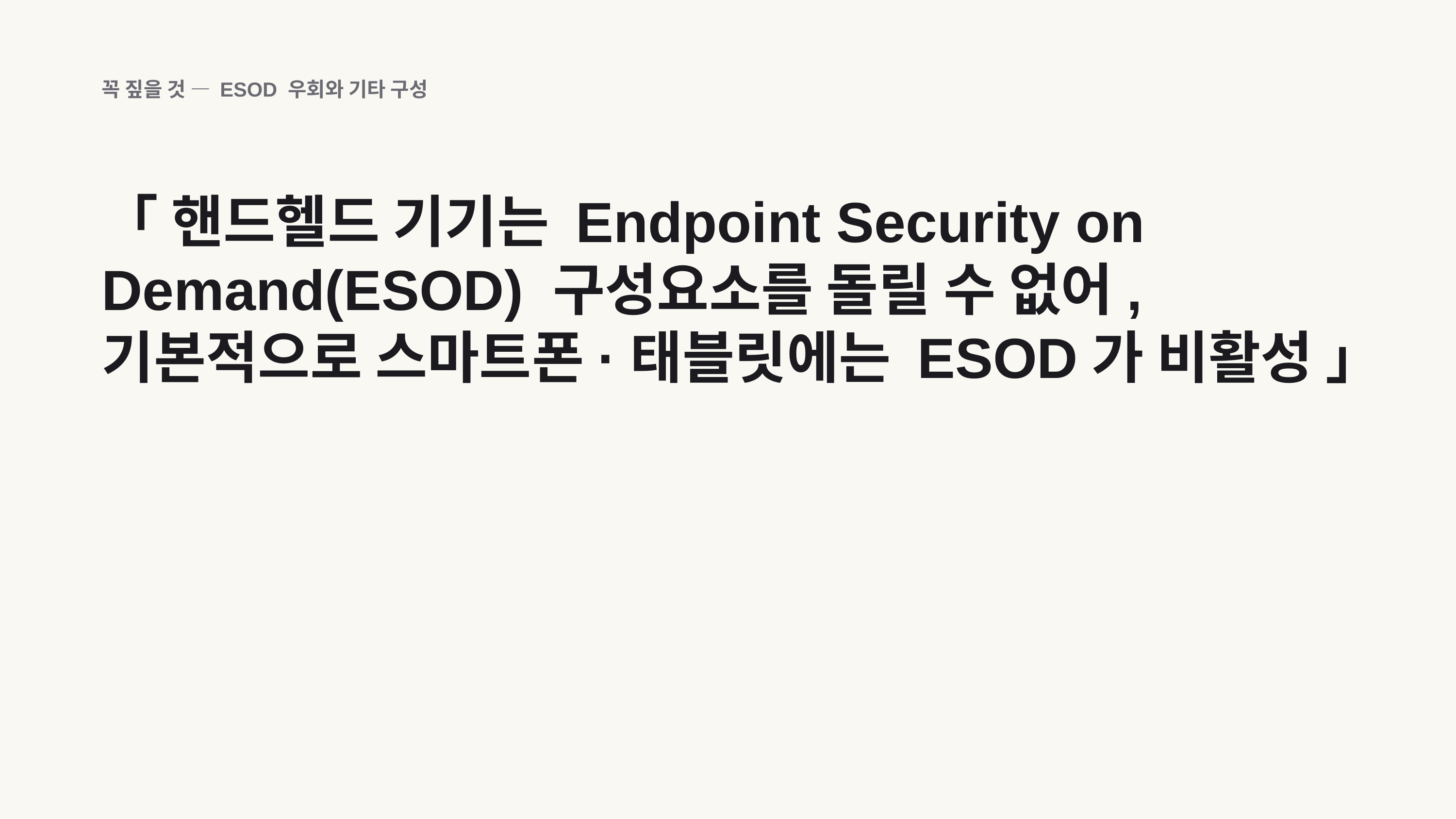

꼭 짚을 것 — ESOD 우회와 기타 구성
「 핸드헬드 기기는 Endpoint Security on Demand(ESOD) 구성요소를 돌릴 수 없어, 기본적으로 스마트폰·태블릿에는 ESOD가 비활성 」